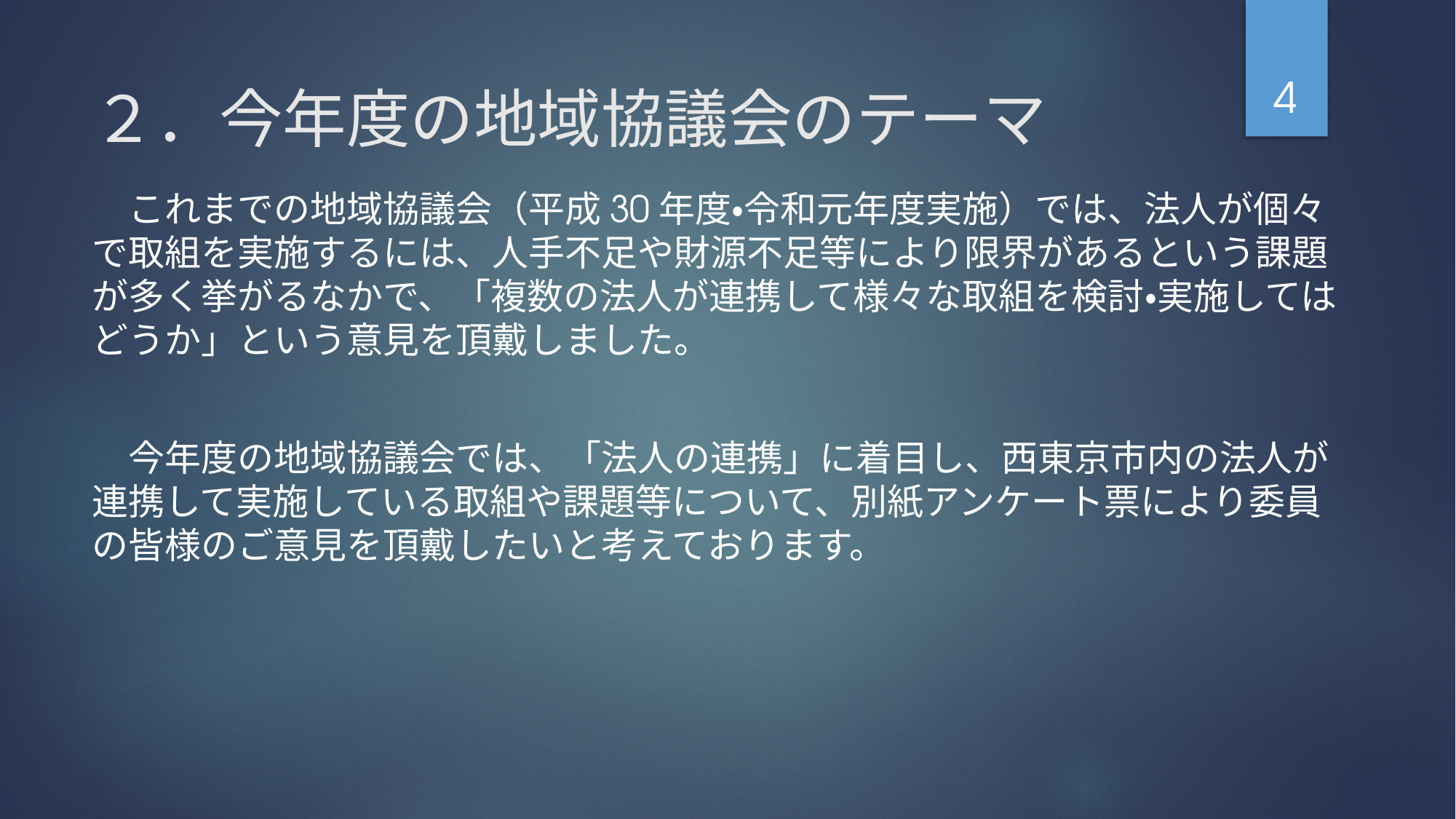

4
# ２．今年度の地域協議会のテーマ
　これまでの地域協議会（平成30年度・令和元年度実施）では、法人が個々で取組を実施するには、人手不足や財源不足等により限界があるという課題が多く挙がるなかで、「複数の法人が連携して様々な取組を検討・実施してはどうか」という意見を頂戴しました。

　今年度の地域協議会では、「法人の連携」に着目し、西東京市内の法人が連携して実施している取組や課題等について、別紙アンケート票により委員の皆様のご意見を頂戴したいと考えております。